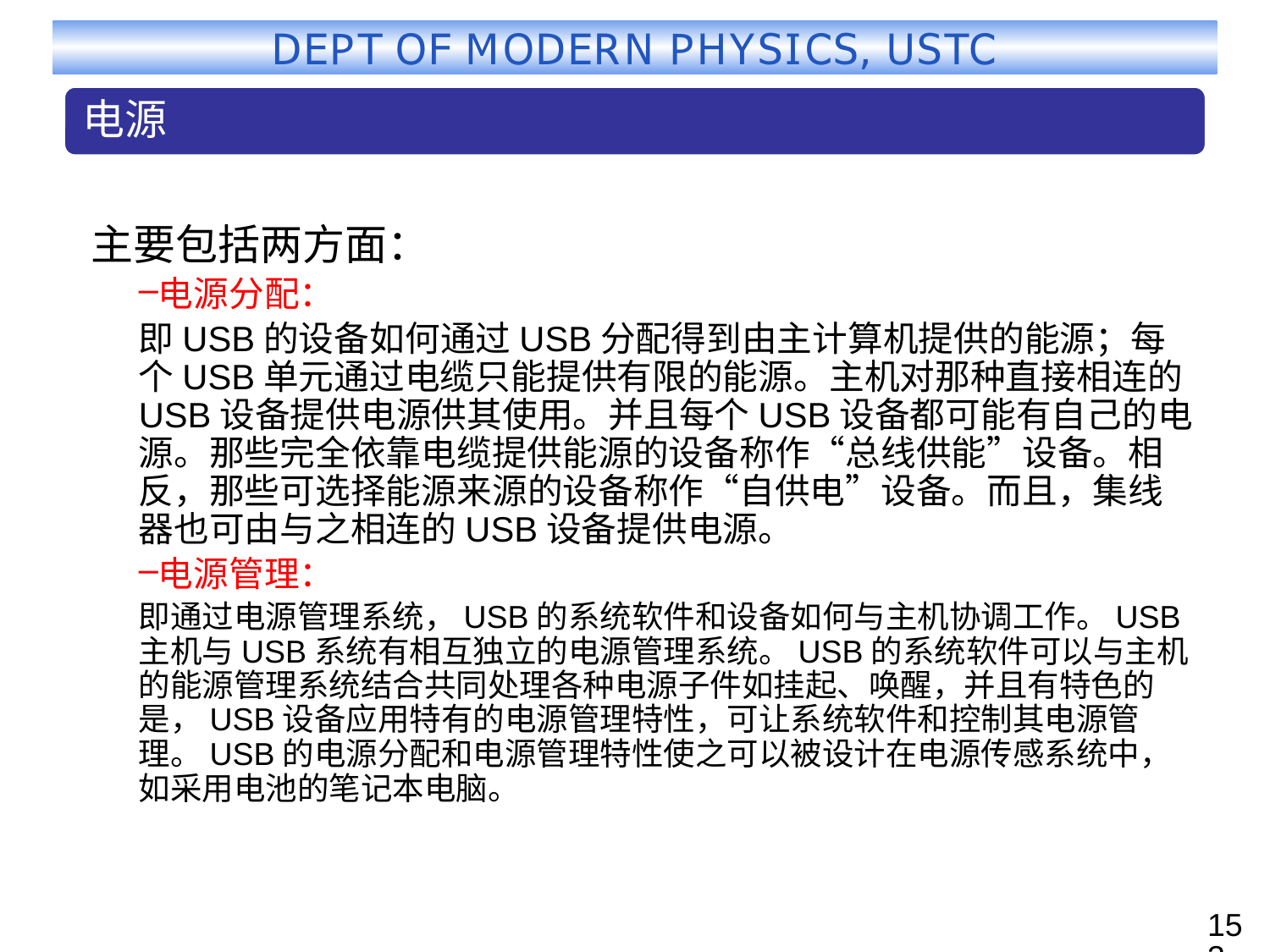

电源

主要包括两方面：
电源分配：
即USB的设备如何通过USB分配得到由主计算机提供的能源；每个USB单元通过电缆只能提供有限的能源。主机对那种直接相连的USB设备提供电源供其使用。并且每个USB设备都可能有自己的电源。那些完全依靠电缆提供能源的设备称作“总线供能”设备。相反，那些可选择能源来源的设备称作“自供电”设备。而且，集线器也可由与之相连的USB设备提供电源。
电源管理：
即通过电源管理系统，USB的系统软件和设备如何与主机协调工作。USB主机与USB系统有相互独立的电源管理系统。USB的系统软件可以与主机的能源管理系统结合共同处理各种电源子件如挂起、唤醒，并且有特色的是，USB设备应用特有的电源管理特性，可让系统软件和控制其电源管理。USB的电源分配和电源管理特性使之可以被设计在电源传感系统中，如采用电池的笔记本电脑。
153